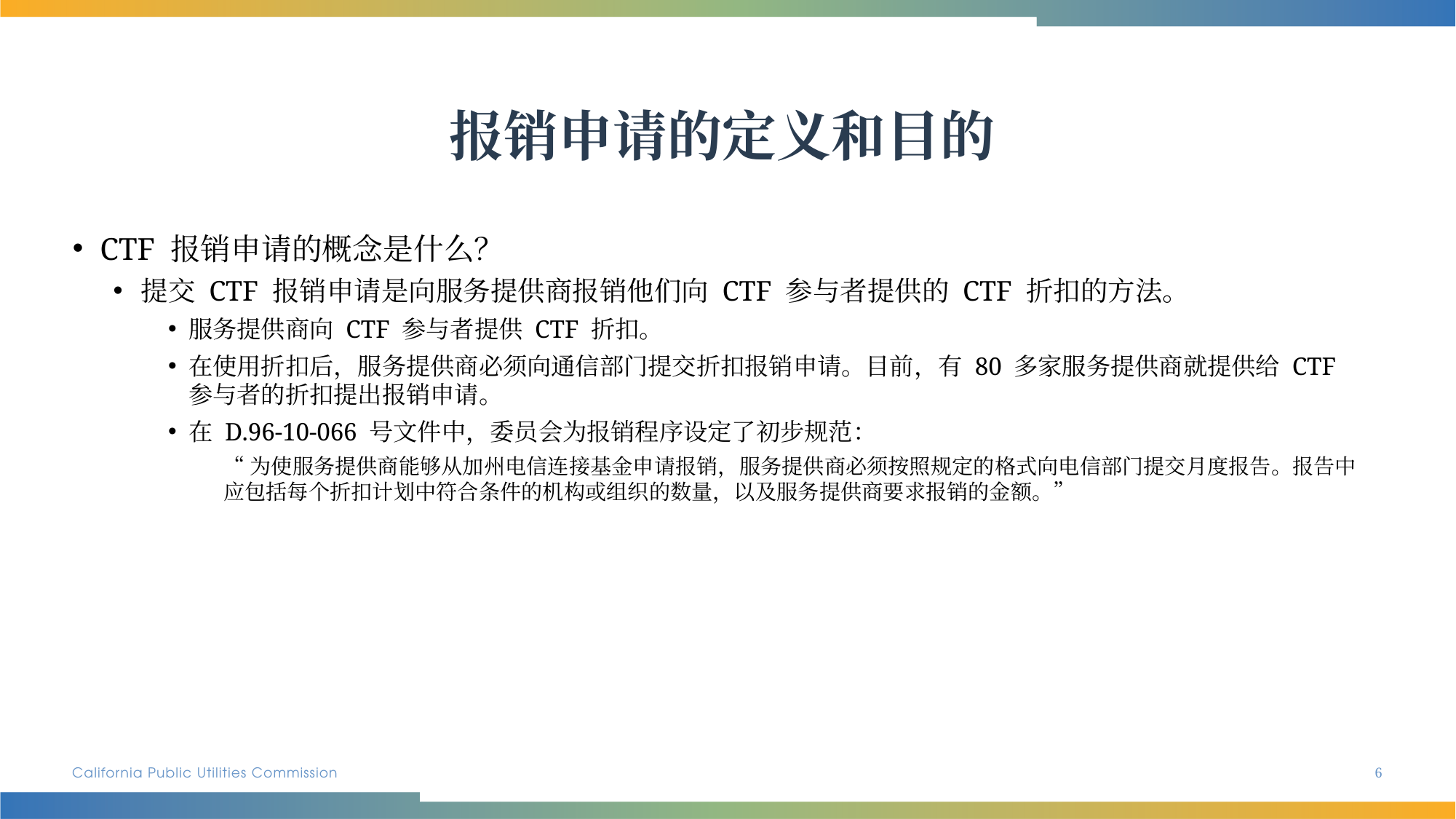

# 报销申请的定义和目的

CTF 报销申请的概念是什么？
提交 CTF 报销申请是向服务提供商报销他们向 CTF 参与者提供的 CTF 折扣的方法。
服务提供商向 CTF 参与者提供 CTF 折扣。
在使用折扣后，服务提供商必须向通信部门提交折扣报销申请。目前，有 80 多家服务提供商就提供给 CTF 参与者的折扣提出报销申请。
在 D.96-10-066 号文件中，委员会为报销程序设定了初步规范：
“为使服务提供商能够从加州电信连接基金申请报销，服务提供商必须按照规定的格式向电信部门提交月度报告。报告中应包括每个折扣计划中符合条件的机构或组织的数量，以及服务提供商要求报销的金额。”

6